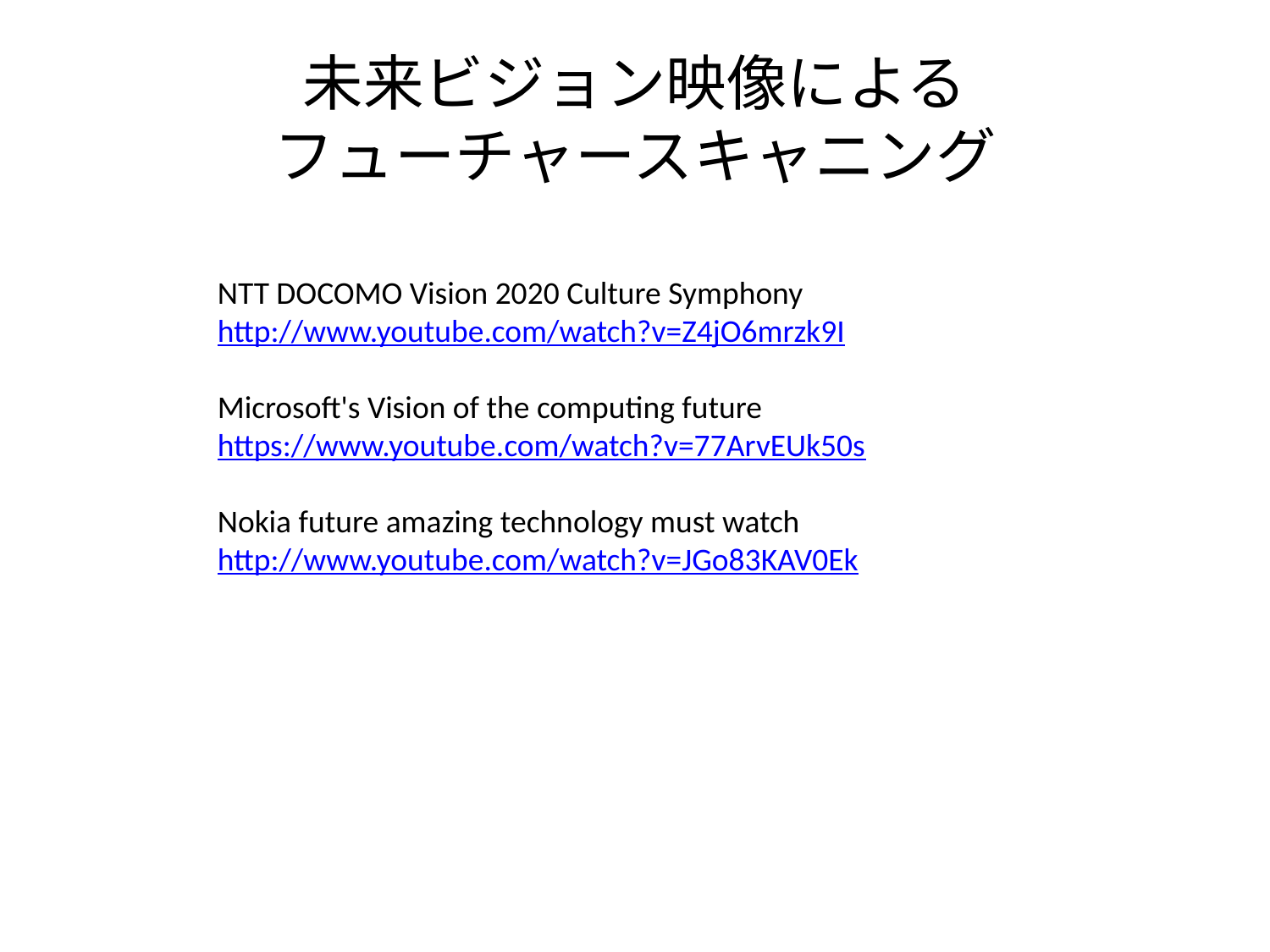

# 未来ビジョン映像による フューチャースキャニング
NTT DOCOMO Vision 2020 Culture Symphony
http://www.youtube.com/watch?v=Z4jO6mrzk9I

Microsoft's Vision of the computing future
https://www.youtube.com/watch?v=77ArvEUk50s

Nokia future amazing technology must watch
http://www.youtube.com/watch?v=JGo83KAV0Ek